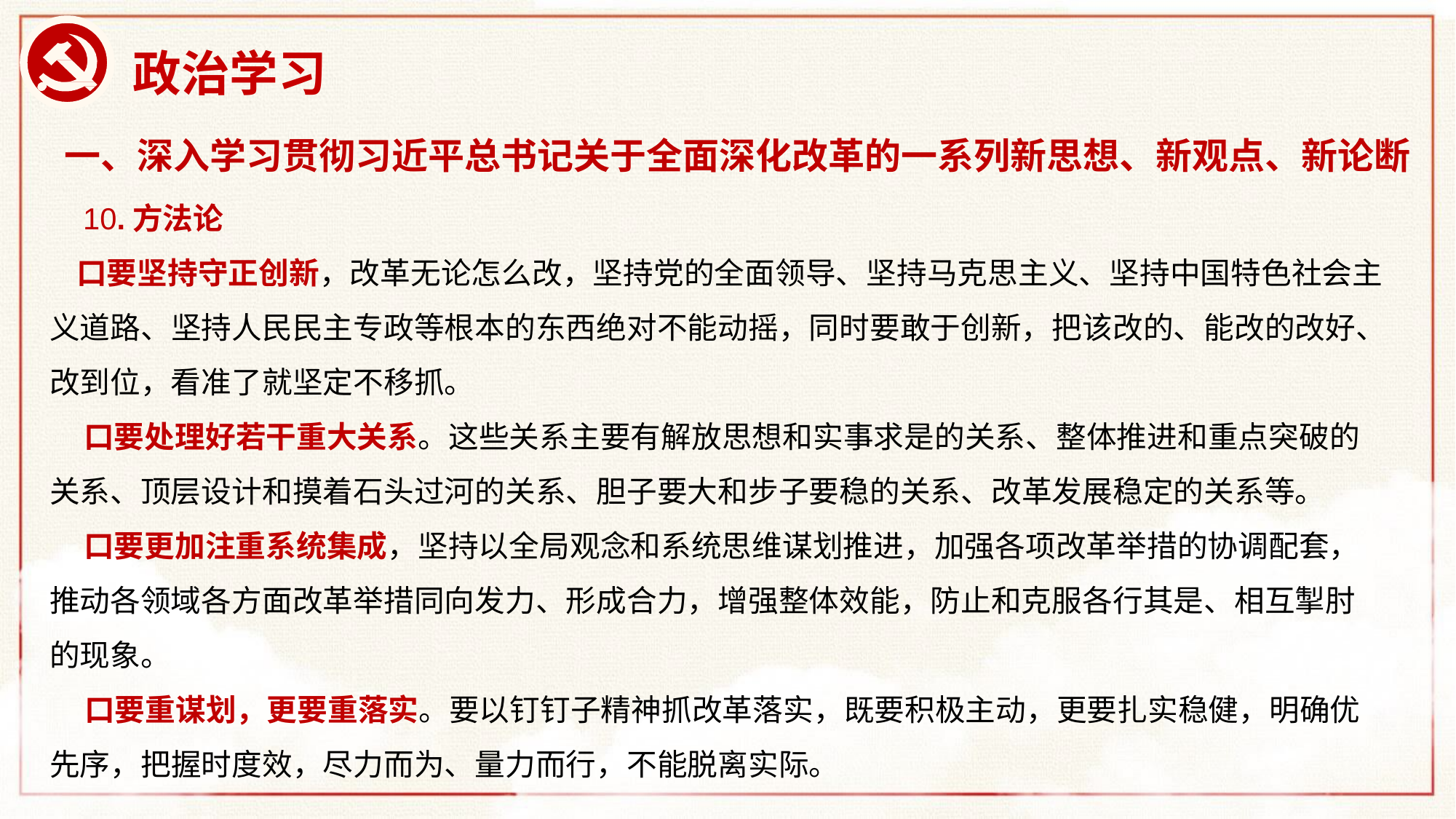

# 政治学习
一、深入学习贯彻习近平总书记关于全面深化改革的一系列新思想、新观点、新论断
    10.方法论
    口要坚持守正创新，改革无论怎么改，坚持党的全面领导、坚持马克思主义、坚持中国特色社会主义道路、坚持人民民主专政等根本的东西绝对不能动摇，同时要敢于创新，把该改的、能改的改好、改到位，看准了就坚定不移抓。
    口要处理好若干重大关系。这些关系主要有解放思想和实事求是的关系、整体推进和重点突破的关系、顶层设计和摸着石头过河的关系、胆子要大和步子要稳的关系、改革发展稳定的关系等。
    口要更加注重系统集成，坚持以全局观念和系统思维谋划推进，加强各项改革举措的协调配套，推动各领域各方面改革举措同向发力、形成合力，增强整体效能，防止和克服各行其是、相互掣肘的现象。
    口要重谋划，更要重落实。要以钉钉子精神抓改革落实，既要积极主动，更要扎实稳健，明确优先序，把握时度效，尽力而为、量力而行，不能脱离实际。